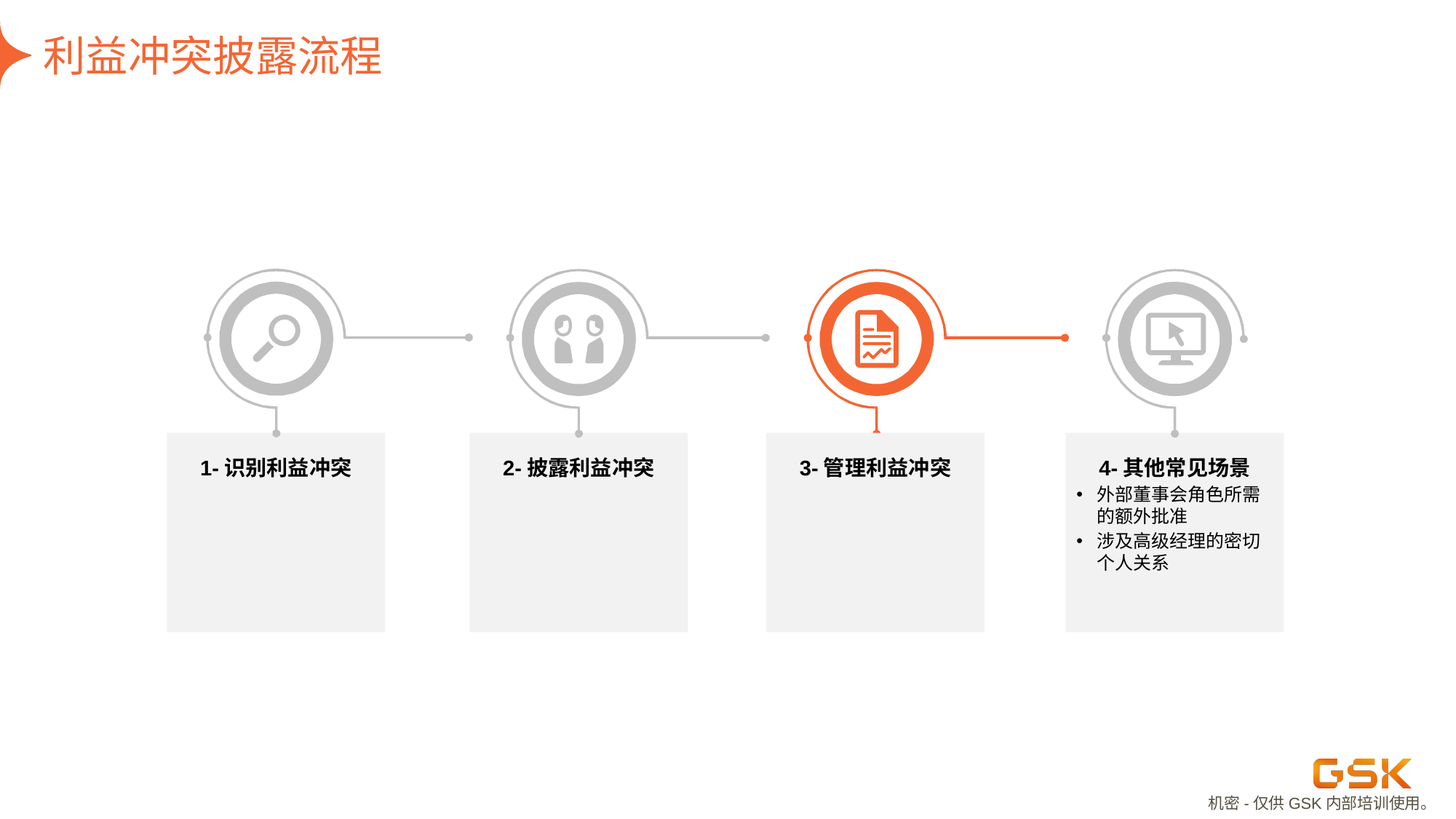

# 利益冲突披露流程

1-识别利益冲突

2-披露利益冲突

3-管理利益冲突
4-其他常见场景
外部董事会角色所需的额外批准
涉及高级经理的密切个人关系